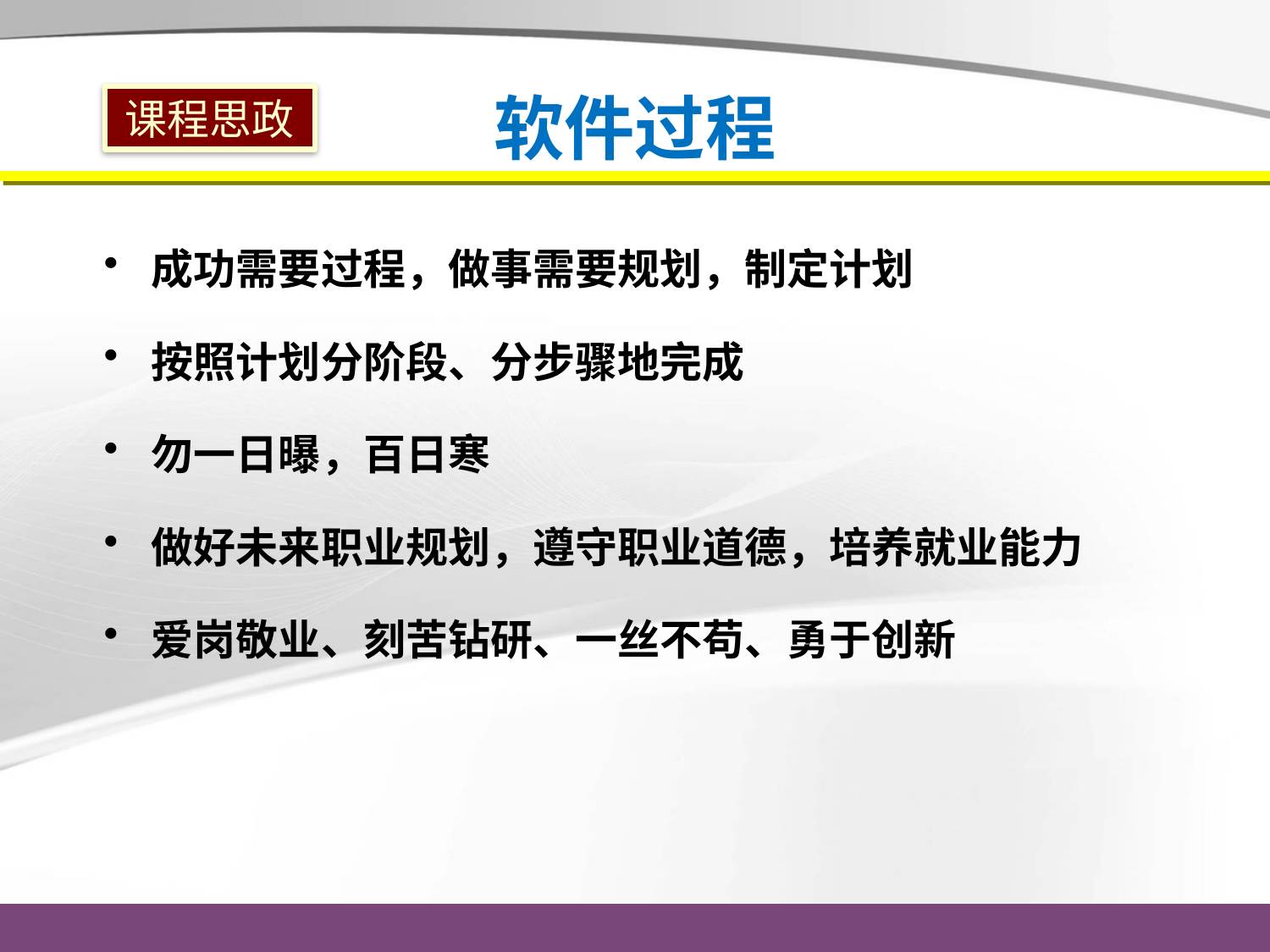

# 软件过程
课程思政
成功需要过程，做事需要规划，制定计划
按照计划分阶段、分步骤地完成
勿一日曝，百日寒
做好未来职业规划，遵守职业道德，培养就业能力
爱岗敬业、刻苦钻研、一丝不苟、勇于创新